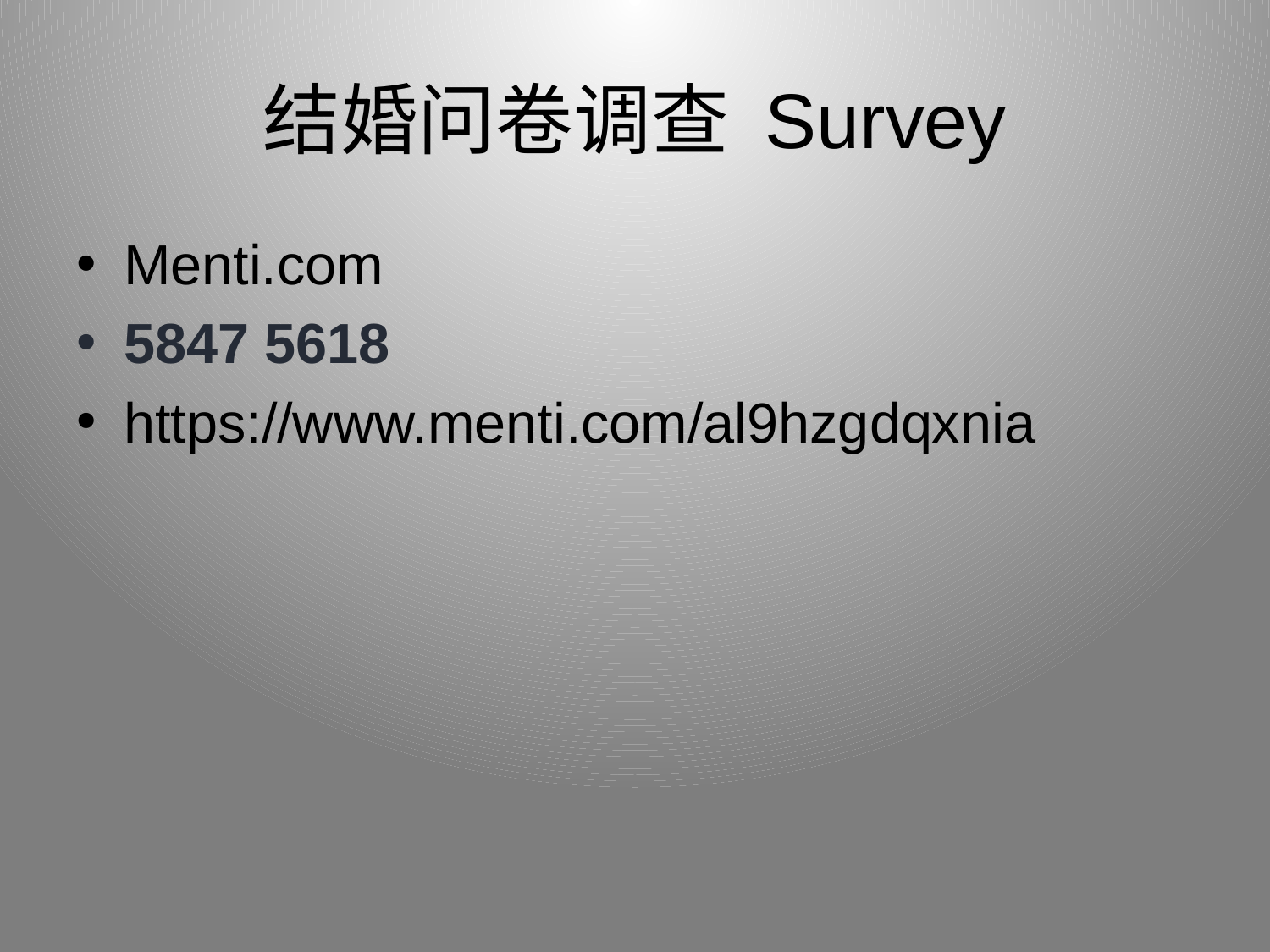

# 结婚问卷调查 Survey
Menti.com
5847 5618
https://www.menti.com/al9hzgdqxnia